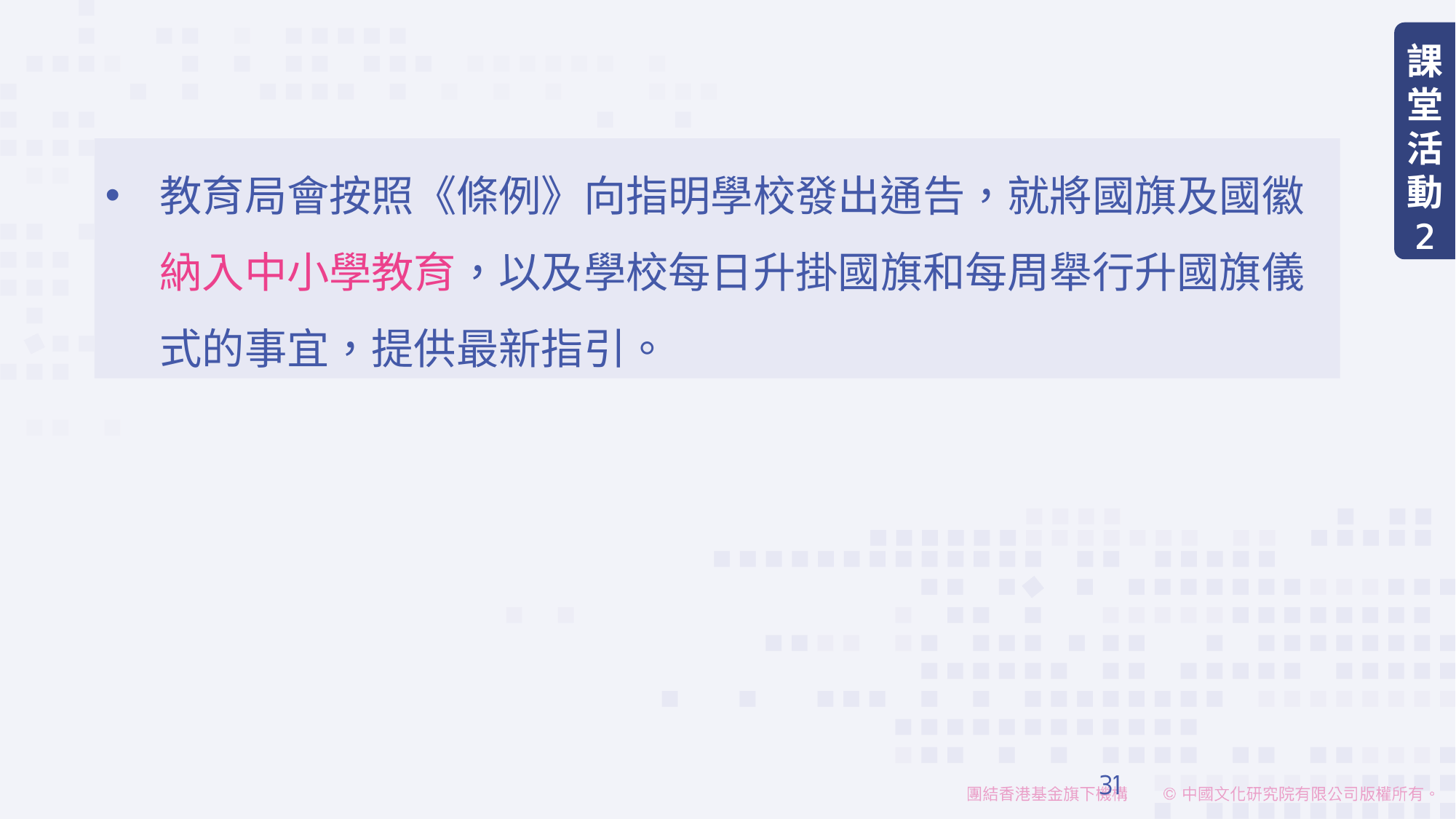

課堂活動
2

教育局會按照《條例》向指明學校發出通告，就將國旗及國徽納入中小學教育，以及學校每日升掛國旗和每周舉行升國旗儀式的事宜，提供最新指引。
31